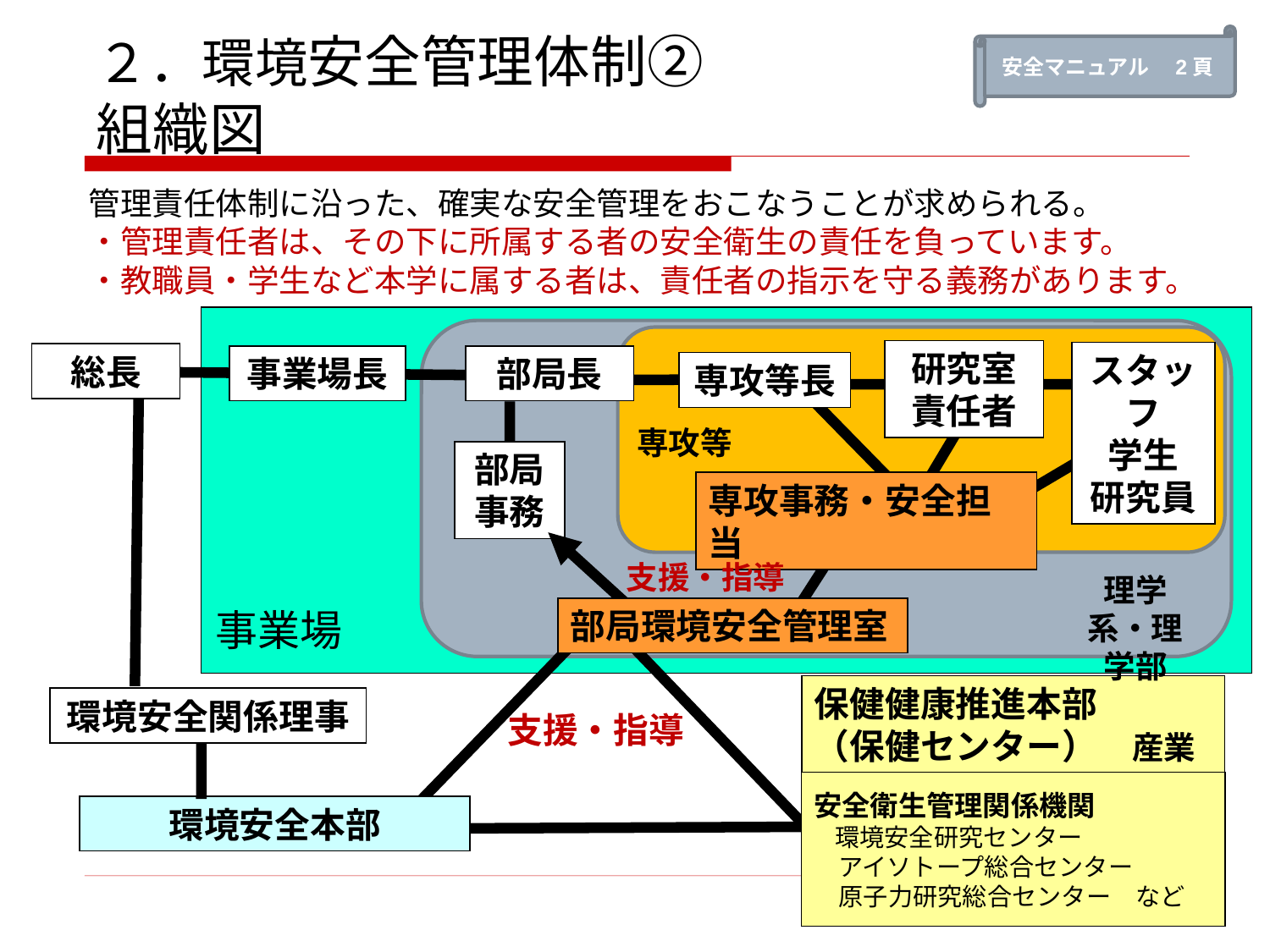

２．環境安全管理体制②
組織図
安全マニュアル　2頁
管理責任体制に沿った、確実な安全管理をおこなうことが求められる。
・管理責任者は、その下に所属する者の安全衛生の責任を負っています。
・教職員・学生など本学に属する者は、責任者の指示を守る義務があります。

研究室
責任者
スタッフ
学生
研究員
総長
事業場長
部局長
専攻等長

専攻等
部局事務

専攻事務・安全担当
労働安全衛生法では事業場を単位とし、
東京大学は本郷・駒場・柏等15の事業場を持つ

支援・指導
理学系・理学部
事業場
部局環境安全管理室

保健健康推進本部
（保健センター）　産業医
環境安全関係理事
支援・指導

安全衛生管理関係機関
　環境安全研究センター
　アイソトープ総合センター
　原子力研究総合センター　など
環境安全本部